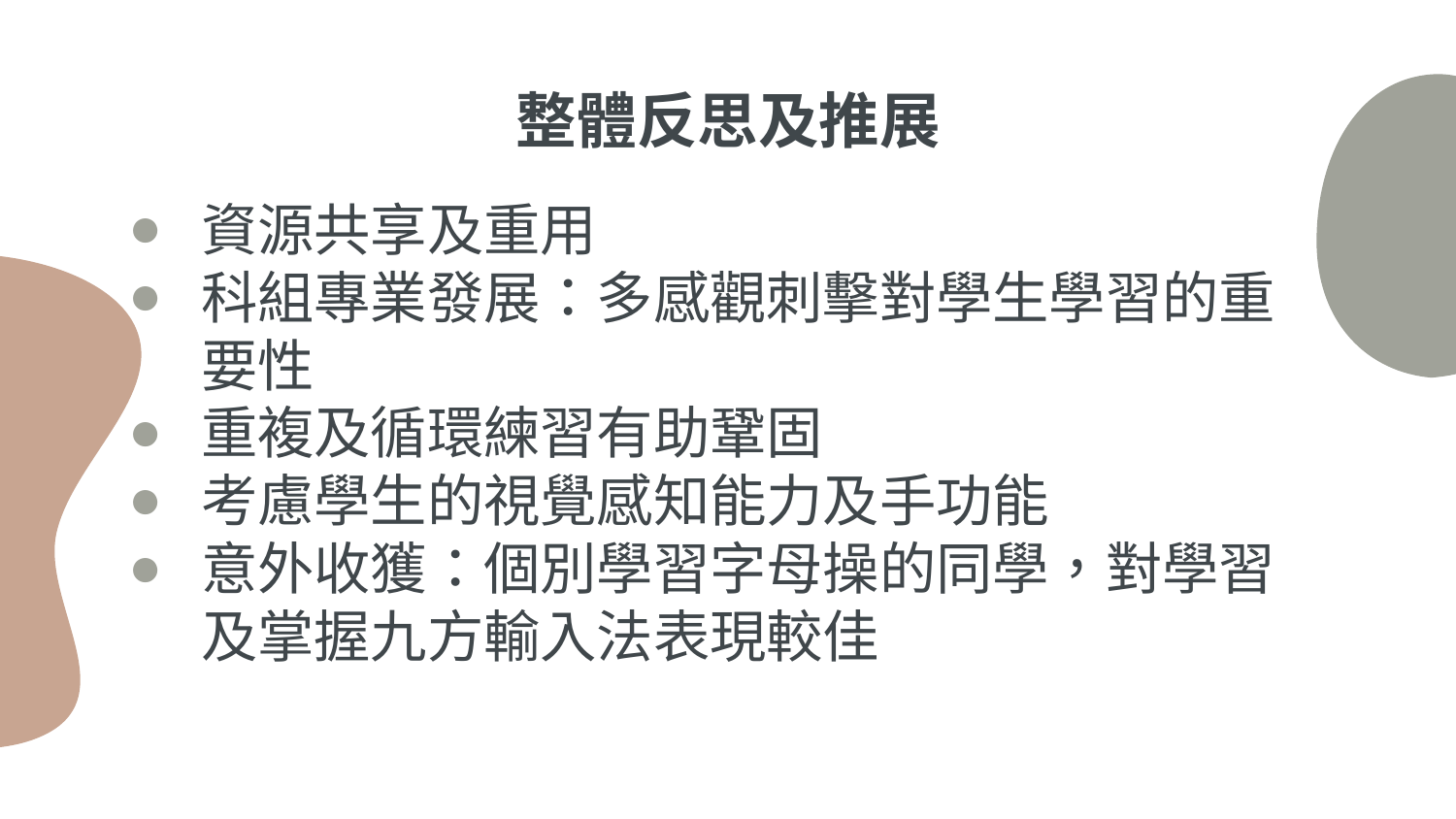

# 整體反思及推展
資源共享及重用
科組專業發展：多感觀刺擊對學生學習的重要性
重複及循環練習有助鞏固
考慮學生的視覺感知能力及手功能
意外收獲：個別學習字母操的同學，對學習及掌握九方輸入法表現較佳